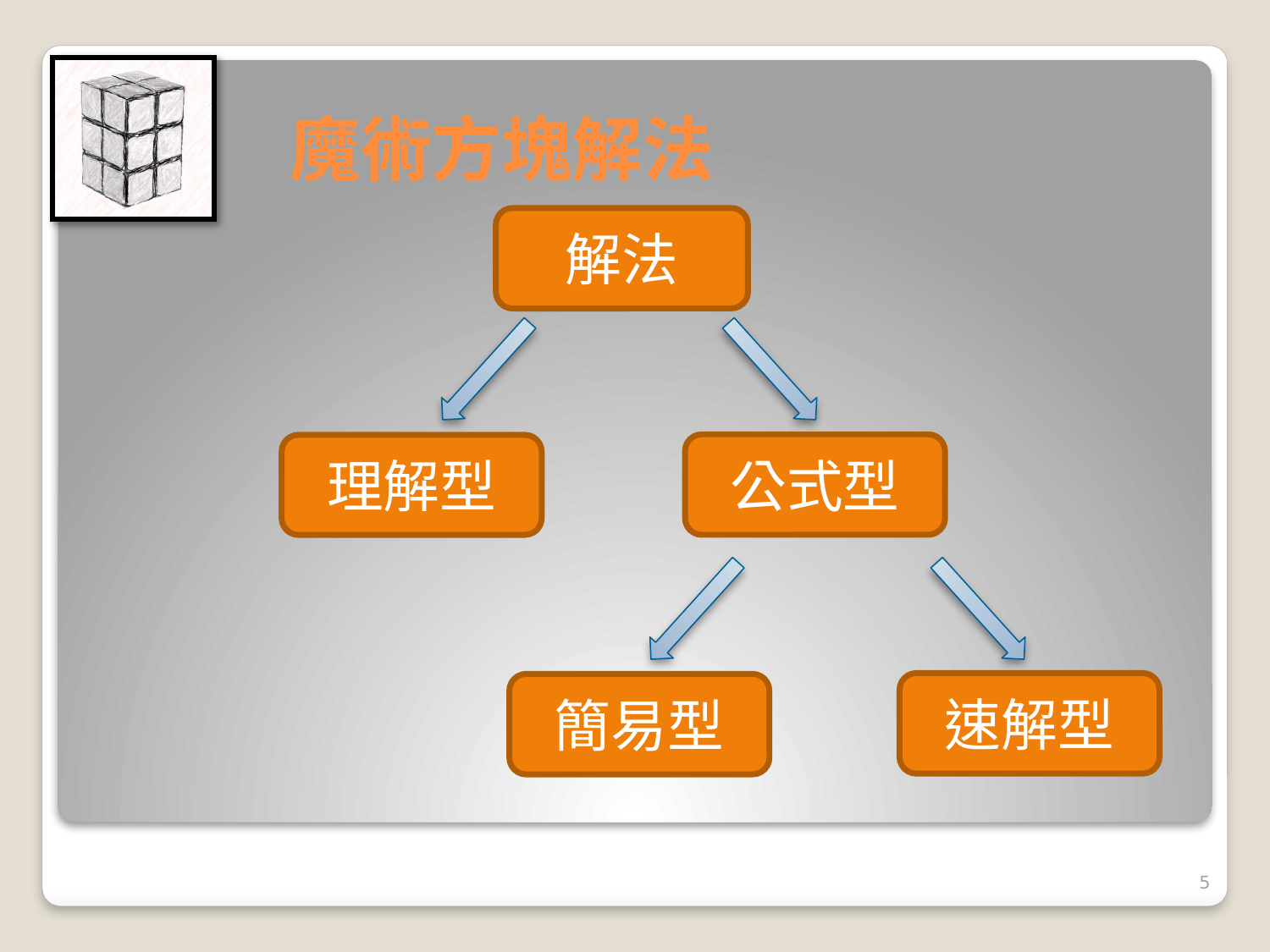

# 魔術方塊解法
解法

公式型
理解型

速解型
簡易型
5